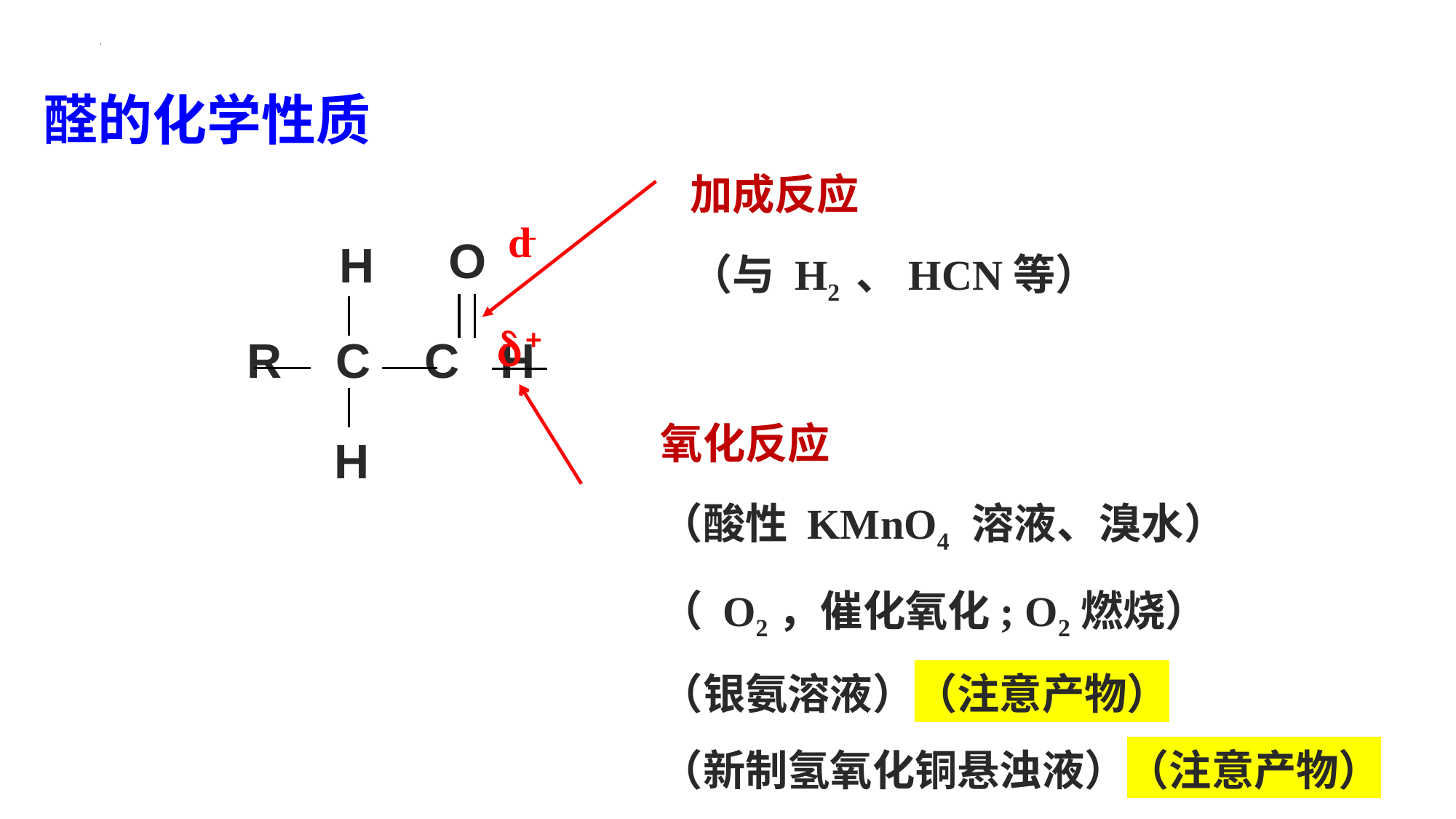

醛的化学性质
加成反应
（与 H2 、HCN等）
d
-
H
 O
R    C    C   H
H
+
δ
氧化反应
（酸性 KMnO4  溶液、溴水）
（ O2，催化氧化; O2燃烧）
（银氨溶液）（注意产物）
（新制氢氧化铜悬浊液）（注意产物）